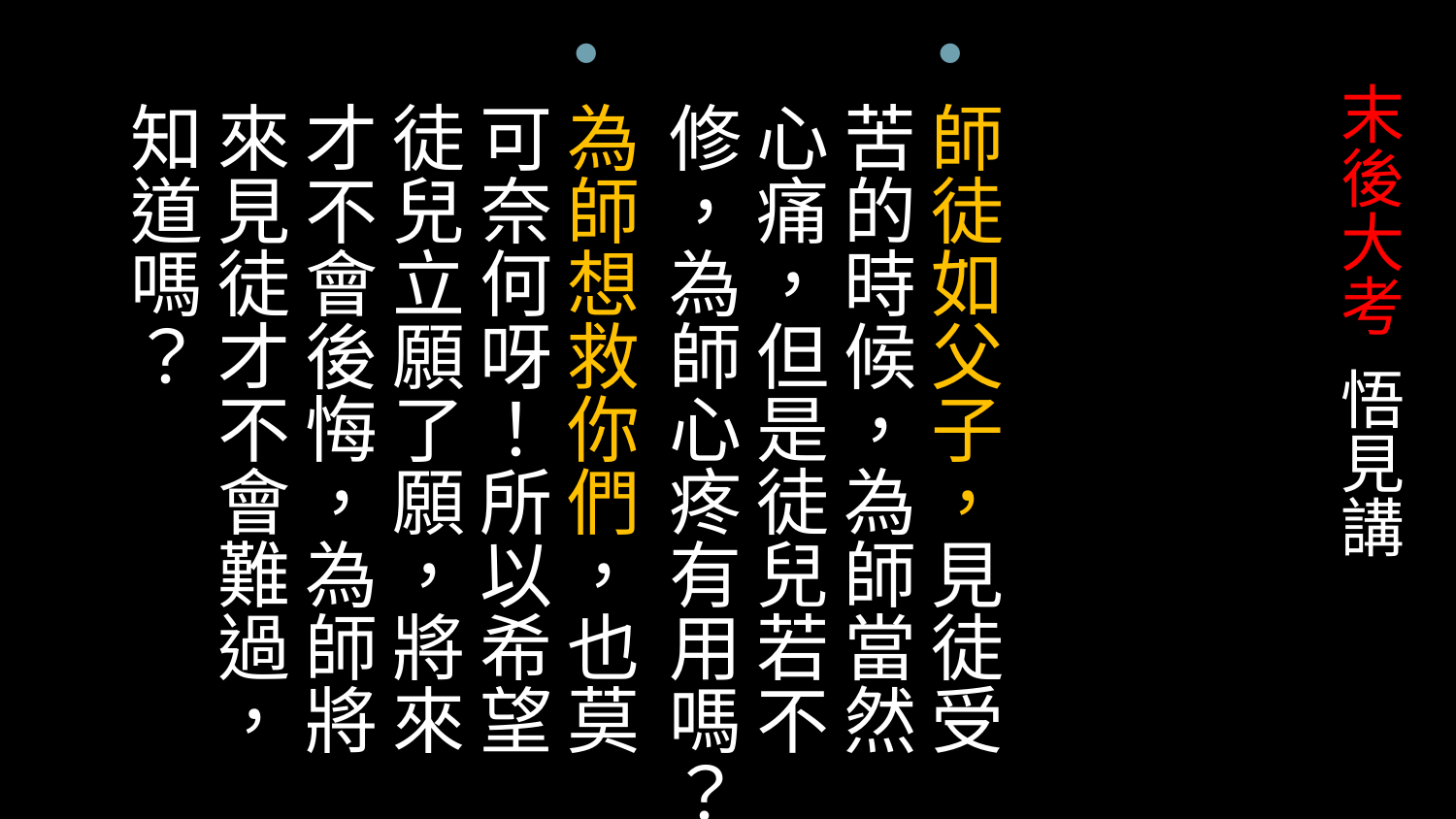

師徒如父子，見徒受苦的時候，為師當然心痛，但是徒兒若不修，為師心疼有用嗎？
為師想救你們，也莫可奈何呀！所以希望徒兒立願了願，將來才不會後悔，為師將來見徒才不會難過，知道嗎？

# 末後大考  悟見講